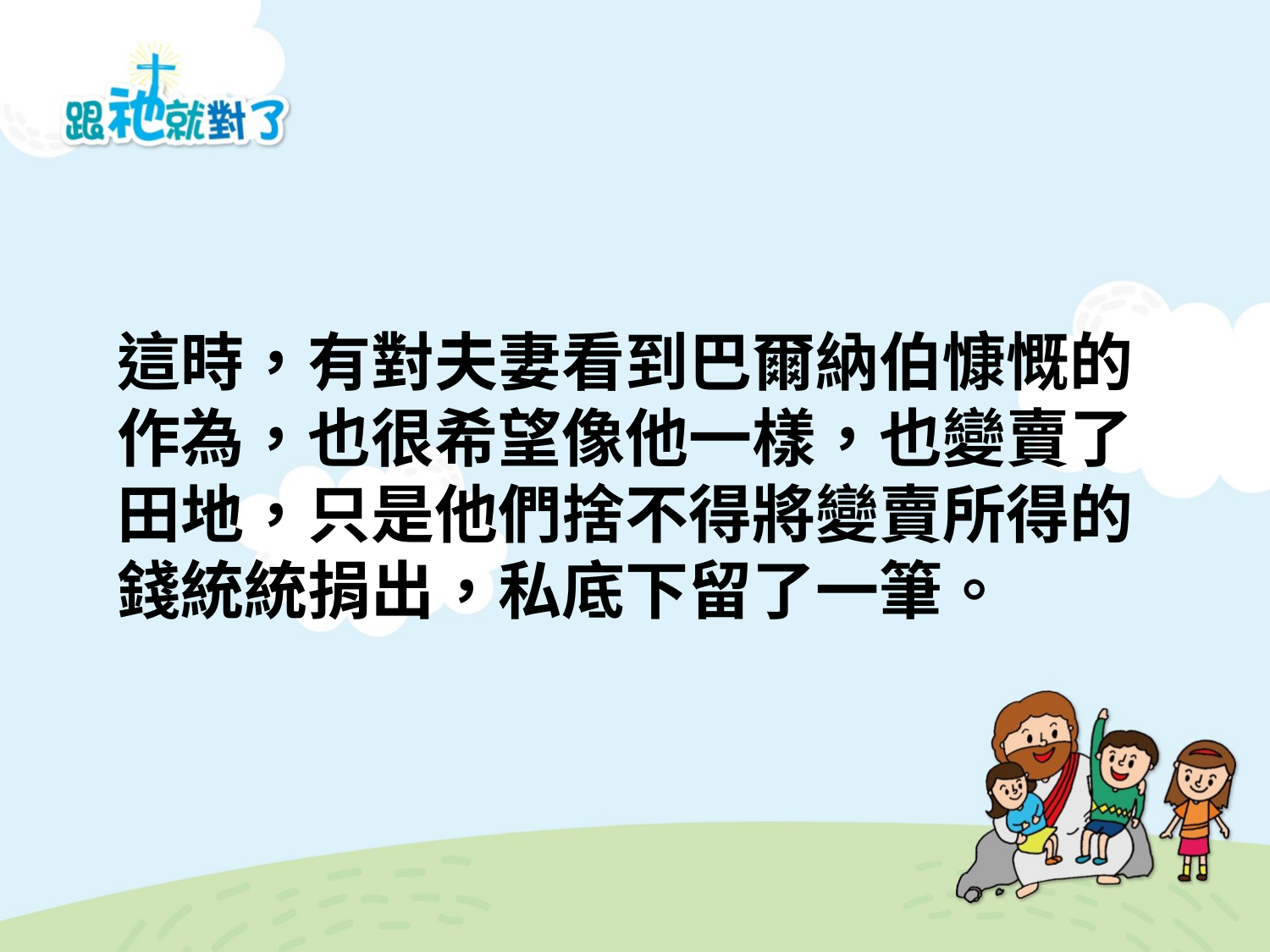

這時，有對夫妻看到巴爾納伯慷慨的作為，也很希望像他一樣，也變賣了田地，只是他們捨不得將變賣所得的錢統統捐出，私底下留了一筆。